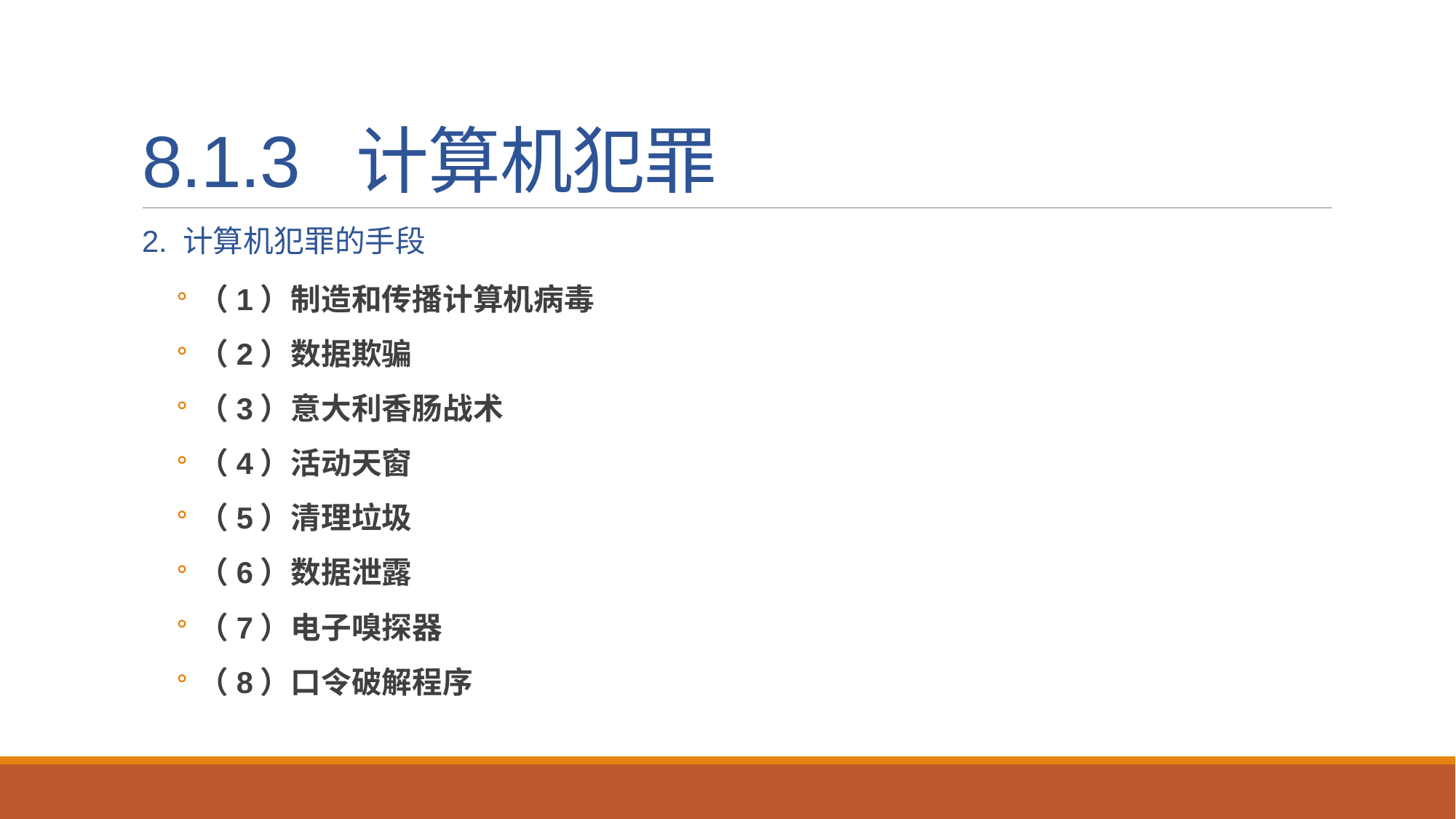

# 8.1.3  计算机犯罪
2. 计算机犯罪的手段
（1）制造和传播计算机病毒
（2）数据欺骗
（3）意大利香肠战术
（4）活动天窗
（5）清理垃圾
（6）数据泄露
（7）电子嗅探器
（8）口令破解程序